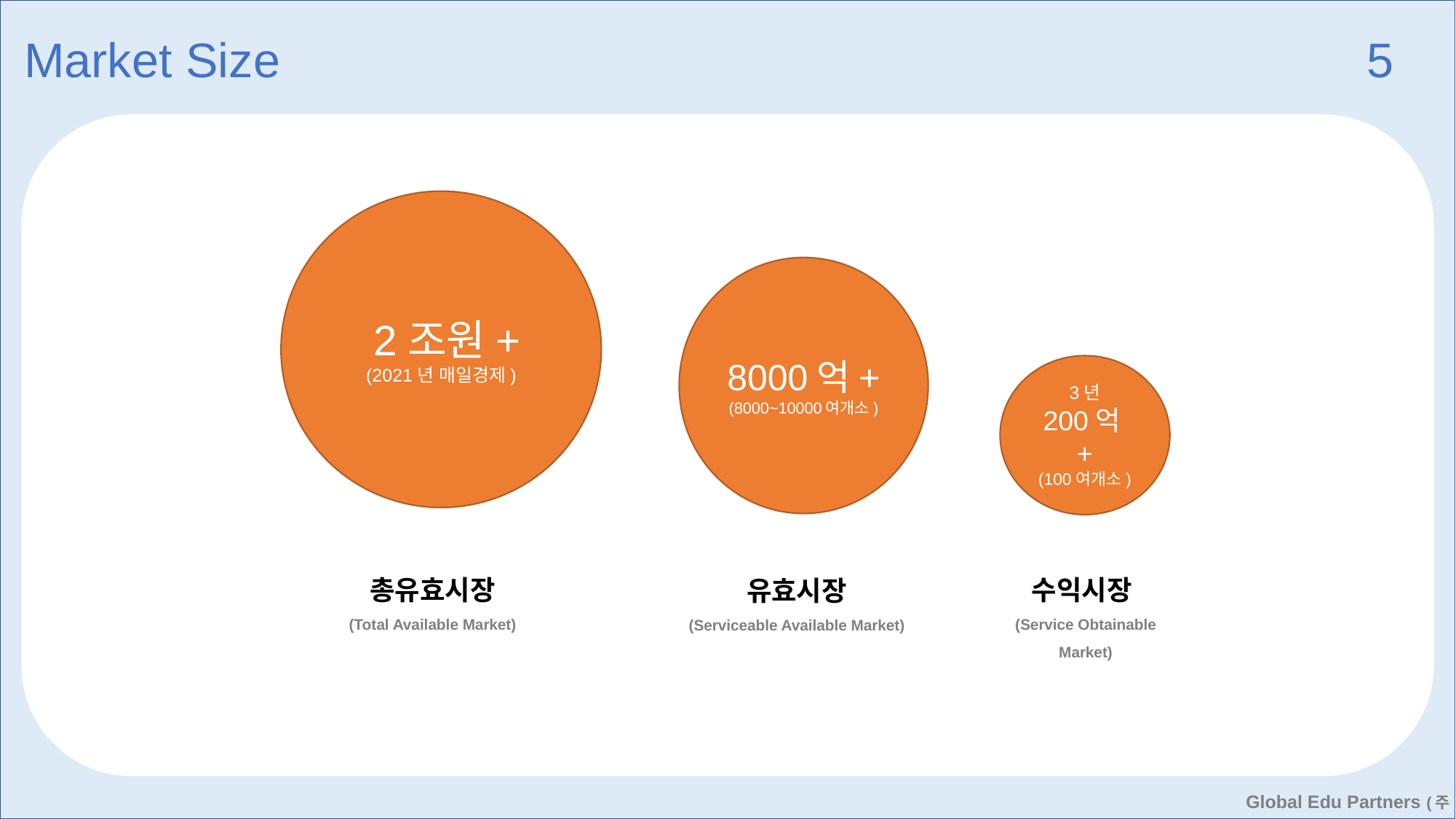

Market Size                                                                                 5
#

 2조원+
(2021년 매일경제)

8000억+
(8000~10000여개소)
3년
200억+
(100여개소)
수익시장
(Service Obtainable Market)

총유효시장
(Total Available Market)
유효시장
(Serviceable Available Market)

Global Edu Partners (주)